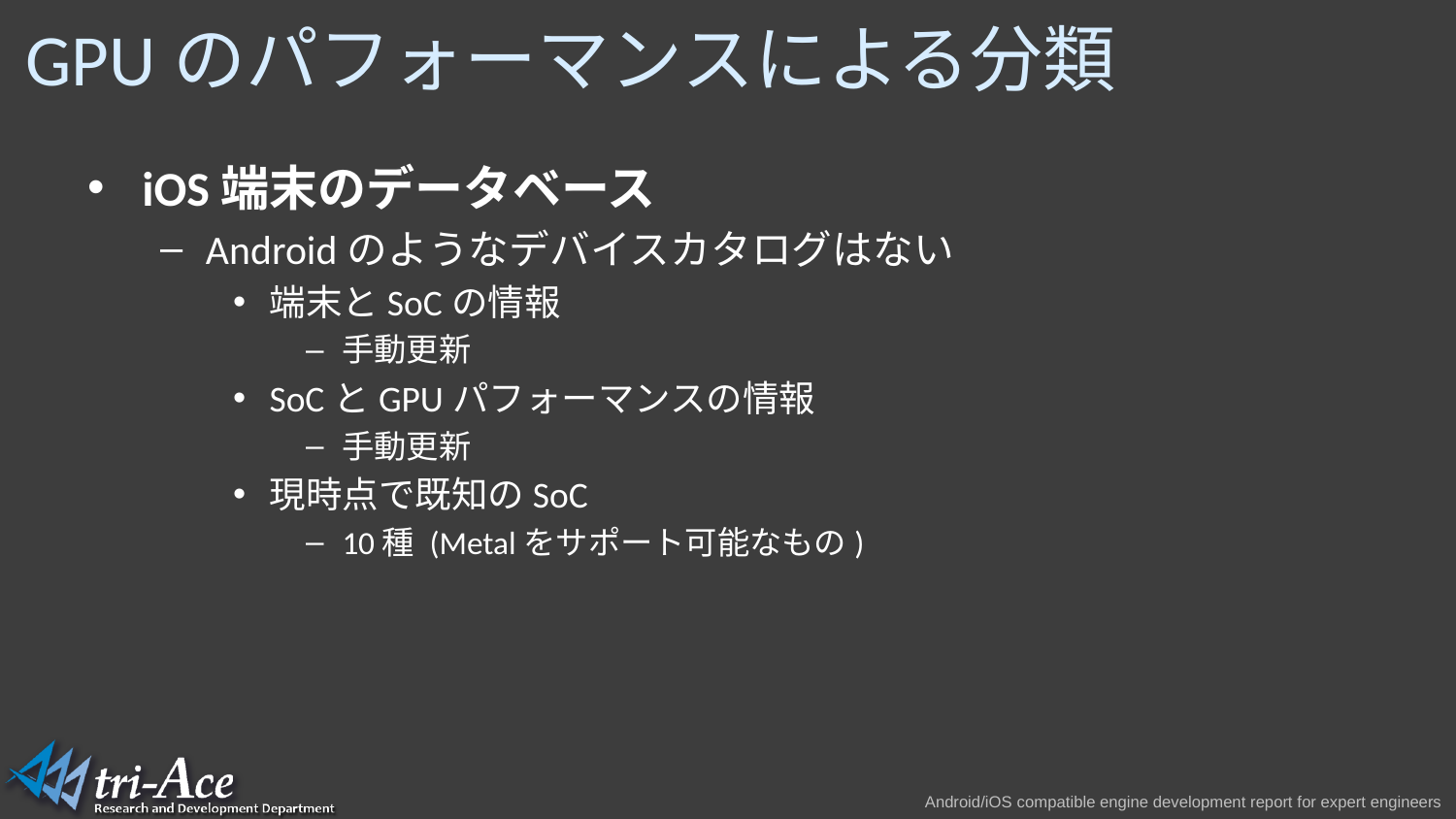

# GPUのパフォーマンスによる分類
iOS端末のデータベース
Androidのようなデバイスカタログはない
端末とSoCの情報
手動更新
SoCとGPUパフォーマンスの情報
手動更新
現時点で既知のSoC
10種 (Metalをサポート可能なもの)